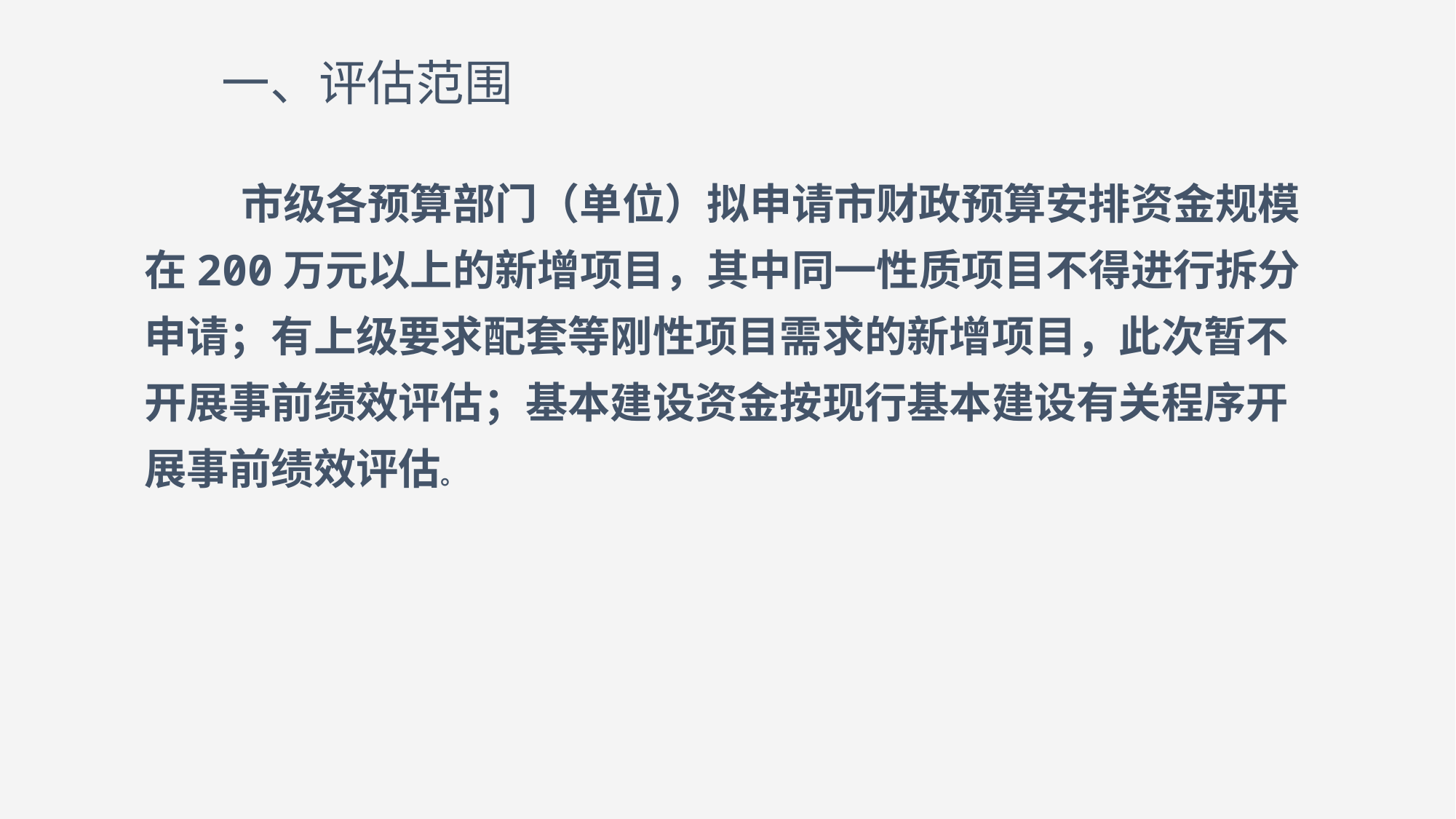

一、评估范围
    市级各预算部门（单位）拟申请市财政预算安排资金规模在200万元以上的新增项目，其中同一性质项目不得进行拆分申请；有上级要求配套等刚性项目需求的新增项目，此次暂不开展事前绩效评估；基本建设资金按现行基本建设有关程序开展事前绩效评估。